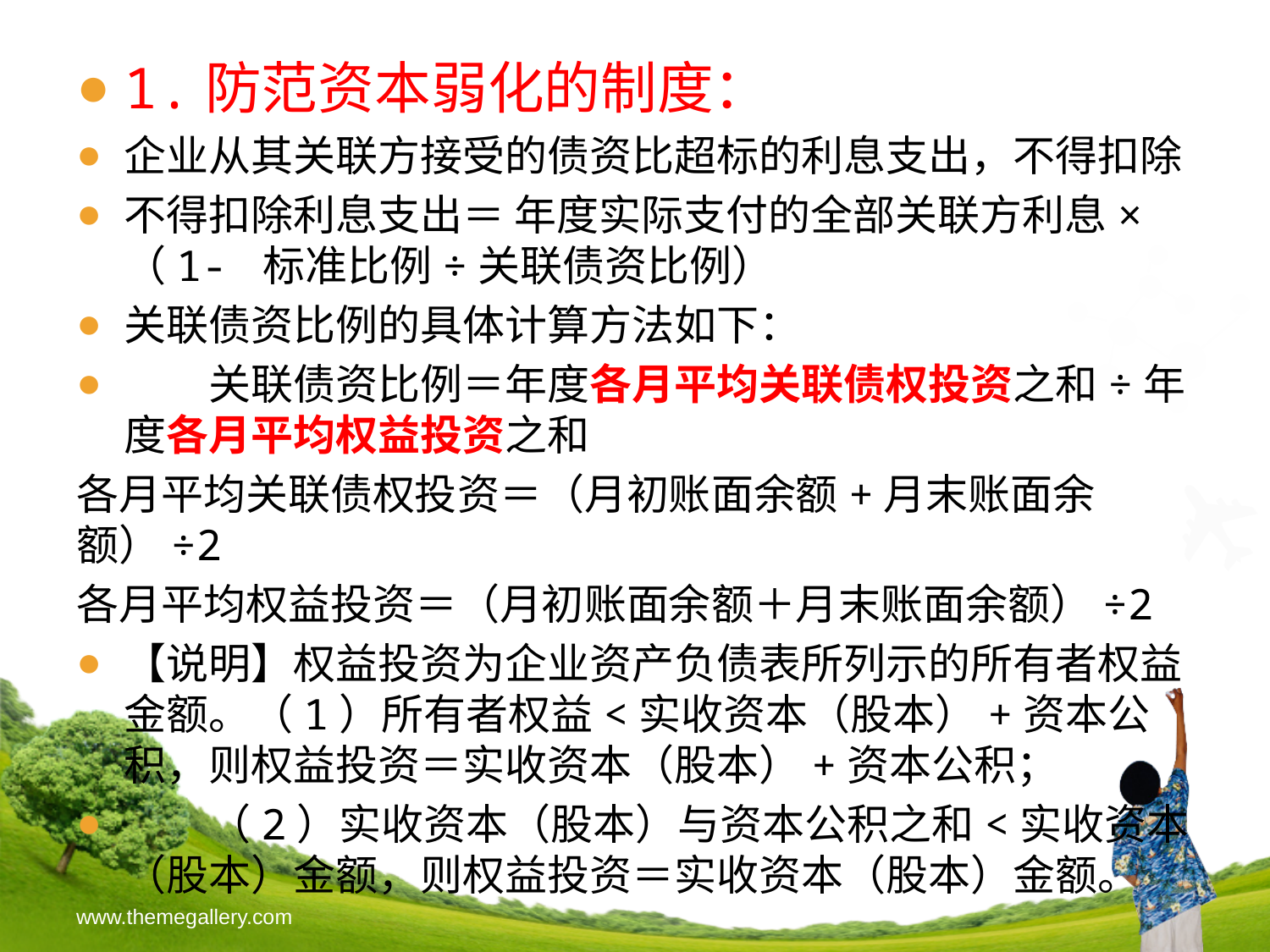

1.防范资本弱化的制度：
企业从其关联方接受的债资比超标的利息支出，不得扣除
不得扣除利息支出＝ 年度实际支付的全部关联方利息× （1- 标准比例÷关联债资比例）
关联债资比例的具体计算方法如下：
　　关联债资比例＝年度各月平均关联债权投资之和÷年度各月平均权益投资之和
各月平均关联债权投资＝（月初账面余额+月末账面余额）÷2
各月平均权益投资＝（月初账面余额＋月末账面余额）÷2
【说明】权益投资为企业资产负债表所列示的所有者权益金额。（1）所有者权益<实收资本（股本）+资本公积，则权益投资＝实收资本（股本）+资本公积；
　　（2）实收资本（股本）与资本公积之和<实收资本（股本）金额，则权益投资＝实收资本（股本）金额。

www.themegallery.com